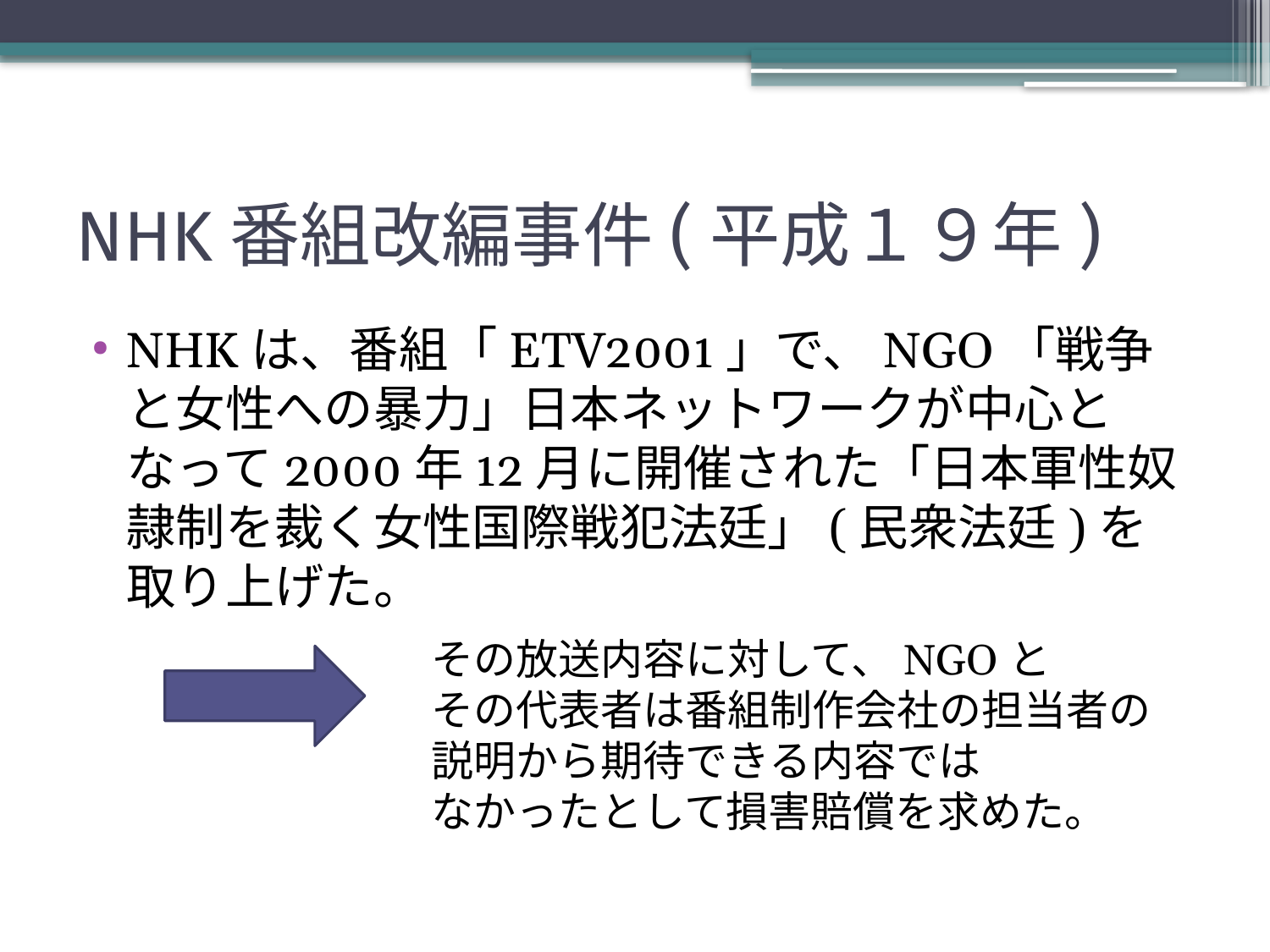

# NHK番組改編事件(平成１９年)
NHKは、番組「ETV2001」で、NGO「戦争と女性への暴力」日本ネットワークが中心となって2000年12月に開催された「日本軍性奴隷制を裁く女性国際戦犯法廷」(民衆法廷)を取り上げた。
その放送内容に対して、NGOと
その代表者は番組制作会社の担当者の
説明から期待できる内容では
なかったとして損害賠償を求めた。